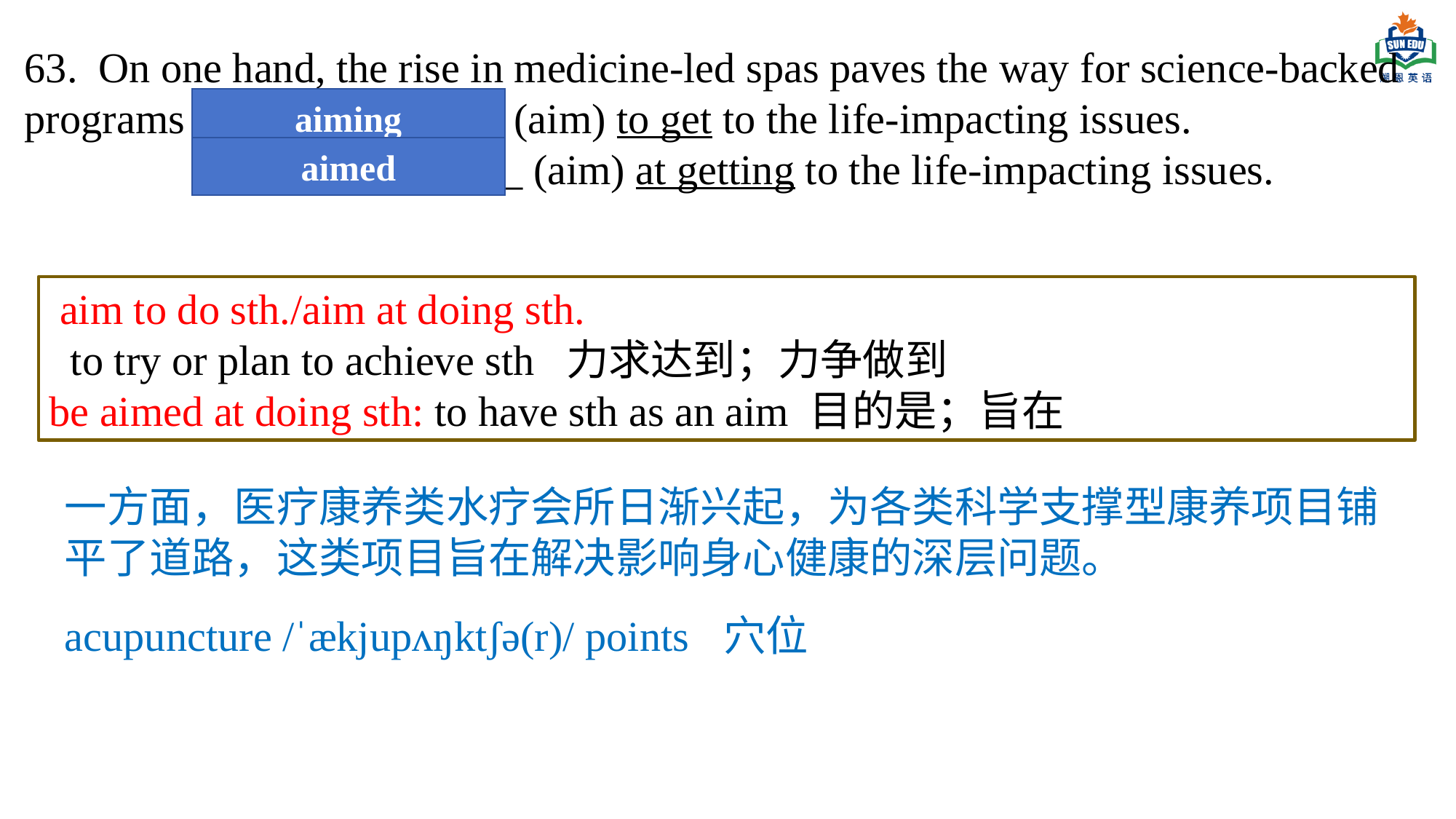

63.  On one hand, the rise in medicine-led spas paves the way for science-backed programs that ___________ (aim) to get to the life-impacting issues.
                that ____________ (aim) at getting to the life-impacting issues.
aiming
aim
aimed
are aimed
 aim to do sth./aim at doing sth.
  to try or plan to achieve sth  力求达到；力争做到
be aimed at doing sth: to have sth as an aim 目的是；旨在
一方面，医疗康养类水疗会所日渐兴起，为各类科学支撑型康养项目铺平了道路，这类项目旨在解决影响身心健康的深层问题。
acupuncture /ˈækjupʌŋktʃə(r)/ points  穴位